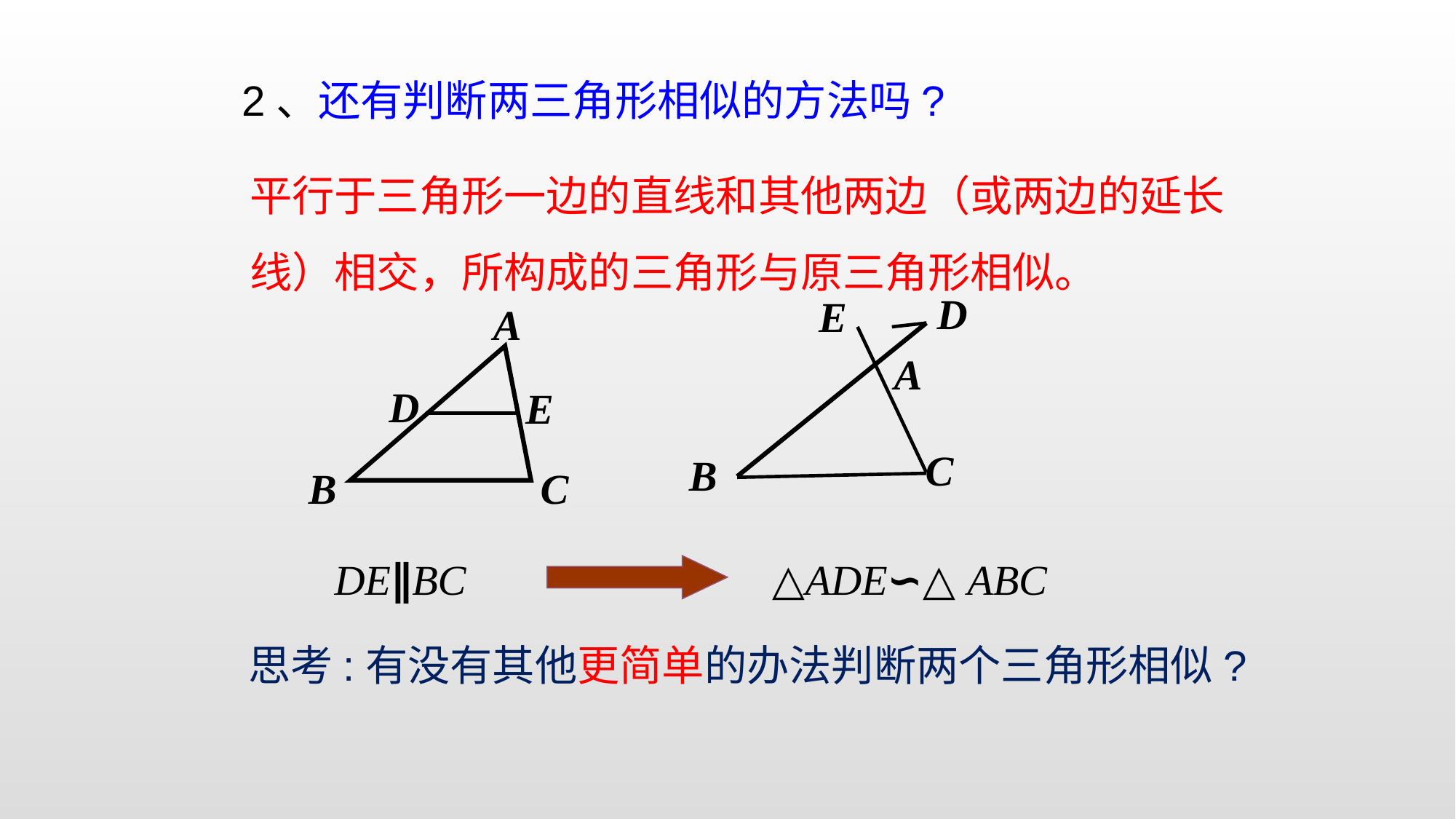

2、还有判断两三角形相似的方法吗?
平行于三角形一边的直线和其他两边（或两边的延长线）相交，所构成的三角形与原三角形相似。
D
E
A

A

D
E
C
B
B
C
DE∥BC
△ADE∽△ ABC

思考:有没有其他更简单的办法判断两个三角形相似?